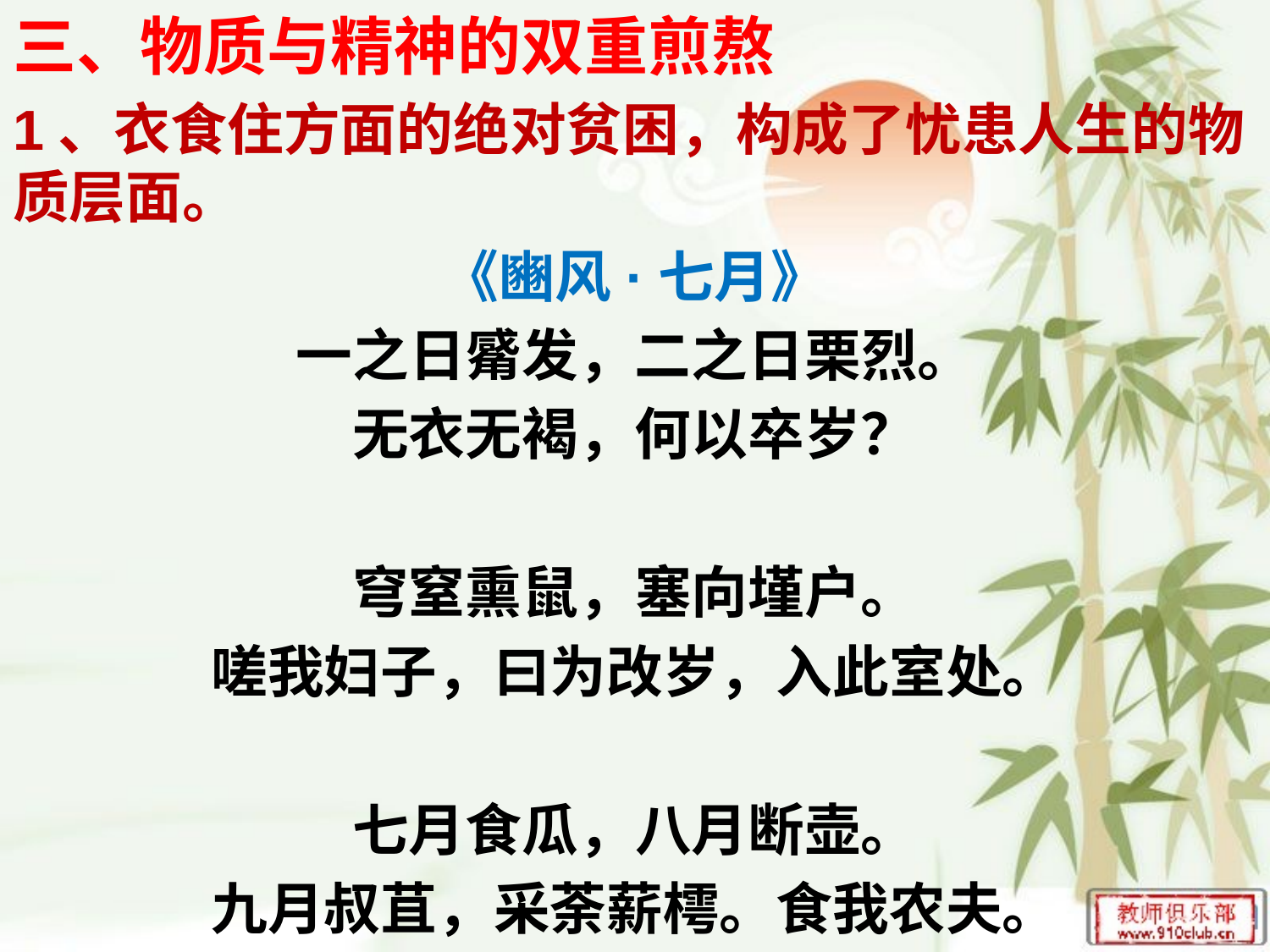

三、物质与精神的双重煎熬
1、衣食住方面的绝对贫困，构成了忧患人生的物质层面。
《豳风·七月》
一之日觱发，二之日栗烈。
无衣无褐，何以卒岁？

穹窒熏鼠，塞向墐户。
嗟我妇子，曰为改岁，入此室处。

七月食瓜，八月断壶。
九月叔苴，采荼薪樗。食我农夫。